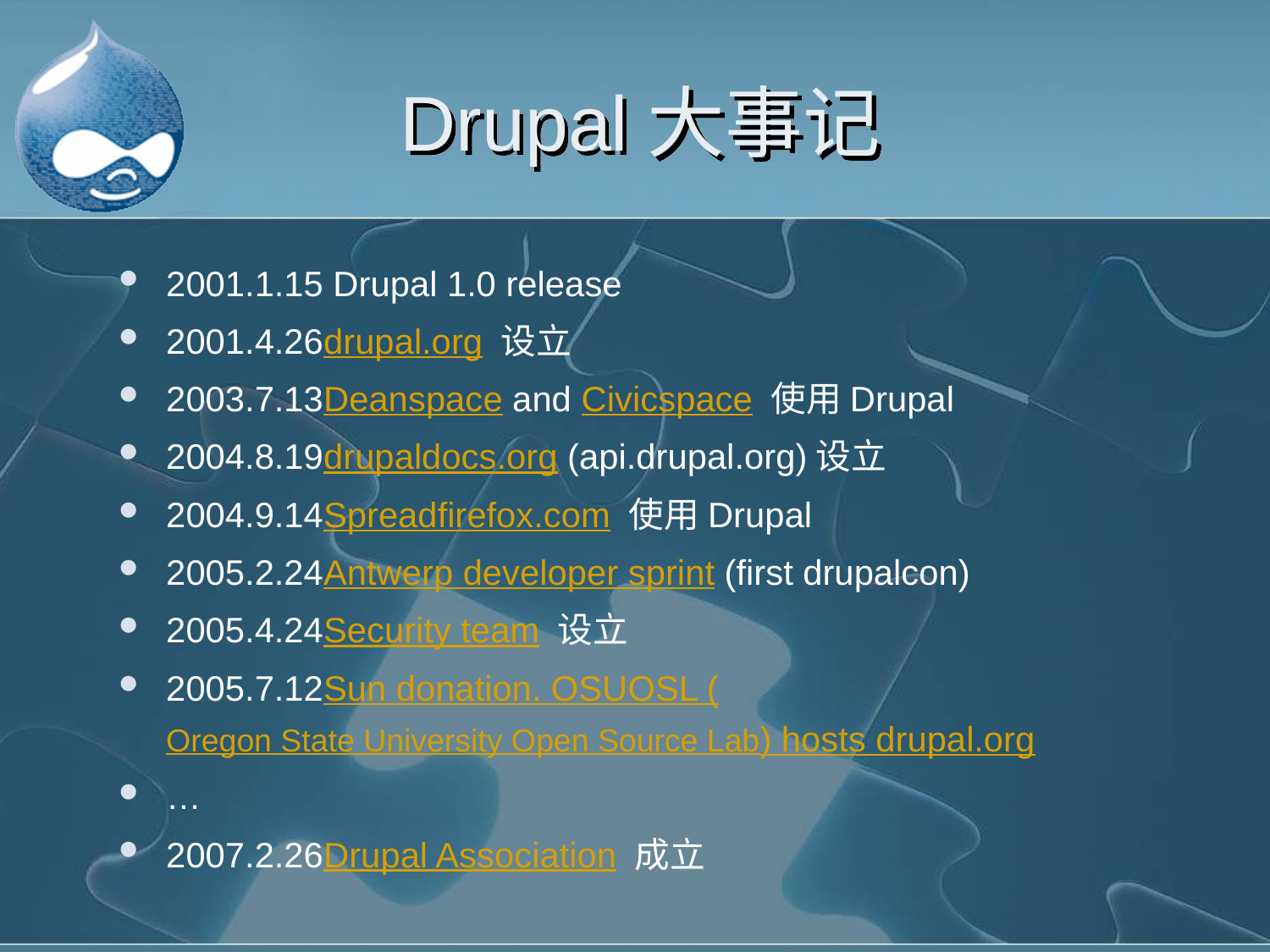

# Drupal大事记
2001.1.15 Drupal 1.0 release
2001.4.26drupal.org 设立
2003.7.13Deanspace and Civicspace 使用Drupal
2004.8.19drupaldocs.org (api.drupal.org)设立
2004.9.14Spreadfirefox.com 使用Drupal
2005.2.24Antwerp developer sprint (first drupalcon)
2005.4.24Security team 设立
2005.7.12Sun donation. OSUOSL (Oregon State University Open Source Lab) hosts drupal.org
…
2007.2.26Drupal Association 成立